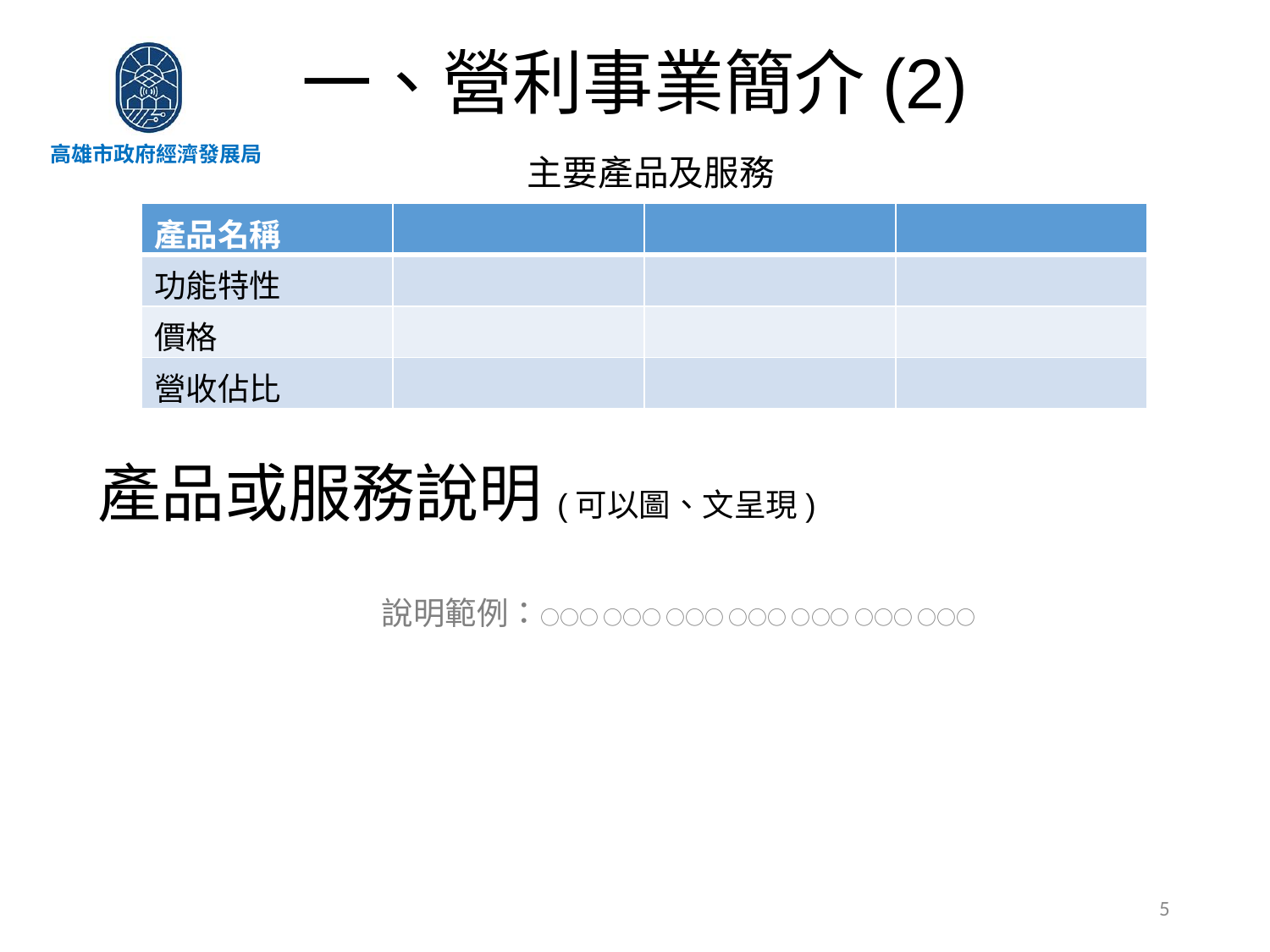

一、營利事業簡介(2)
主要產品及服務
| 產品名稱 |  |  |  |
| --- | --- | --- | --- |
| 功能特性 |  |  |  |
| 價格 |  |  |  |
| 營收佔比 |  |  |  |
產品或服務說明(可以圖、文呈現)
說明範例：○○○ ○○○ ○○○ ○○○ ○○○ ○○○ ○○○
5